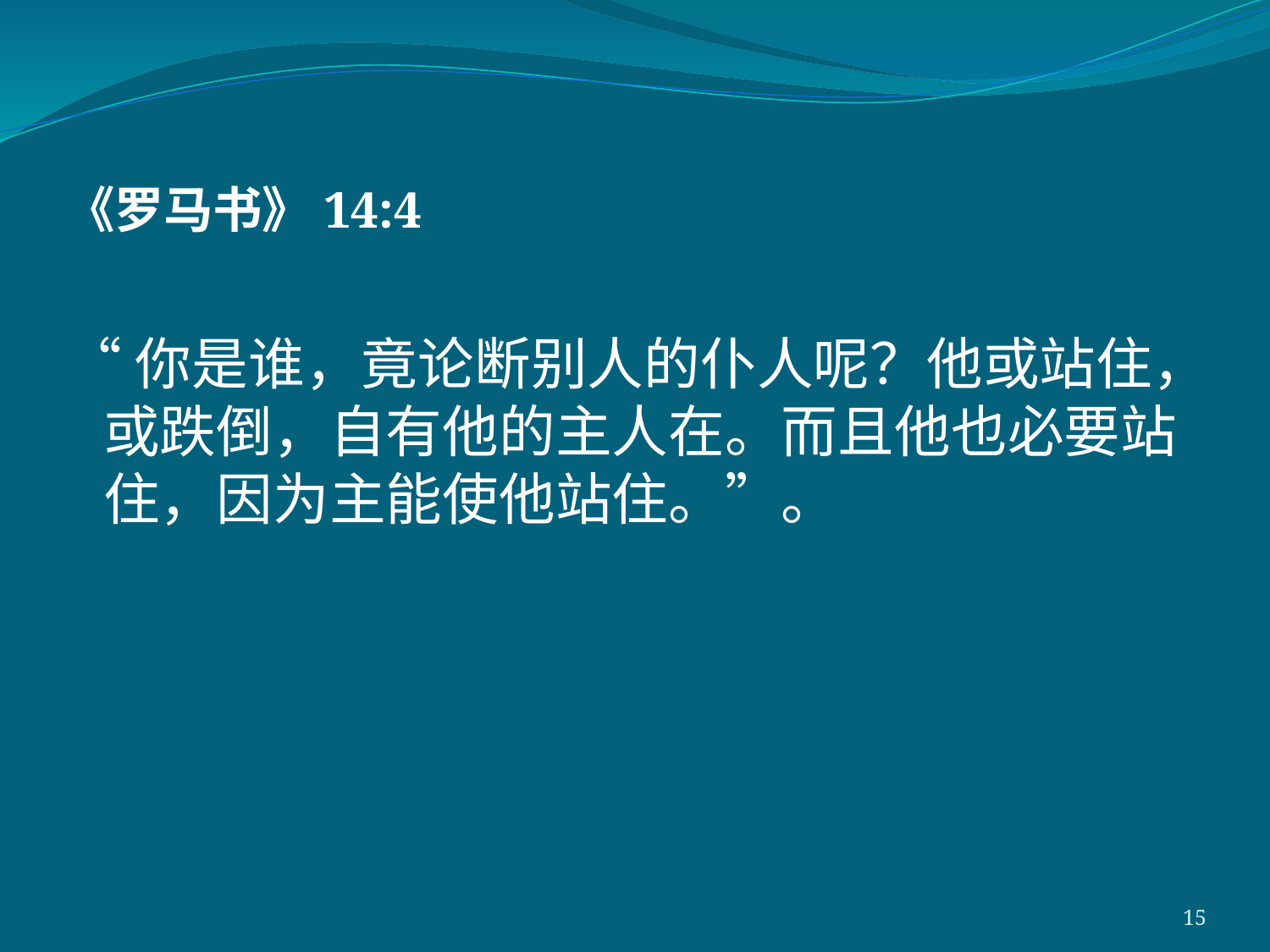

《罗马书》14:4

“你是谁，竟论断别人的仆人呢？他或站住，或跌倒，自有他的主人在。而且他也必要站住，因为主能使他站住。”。

15